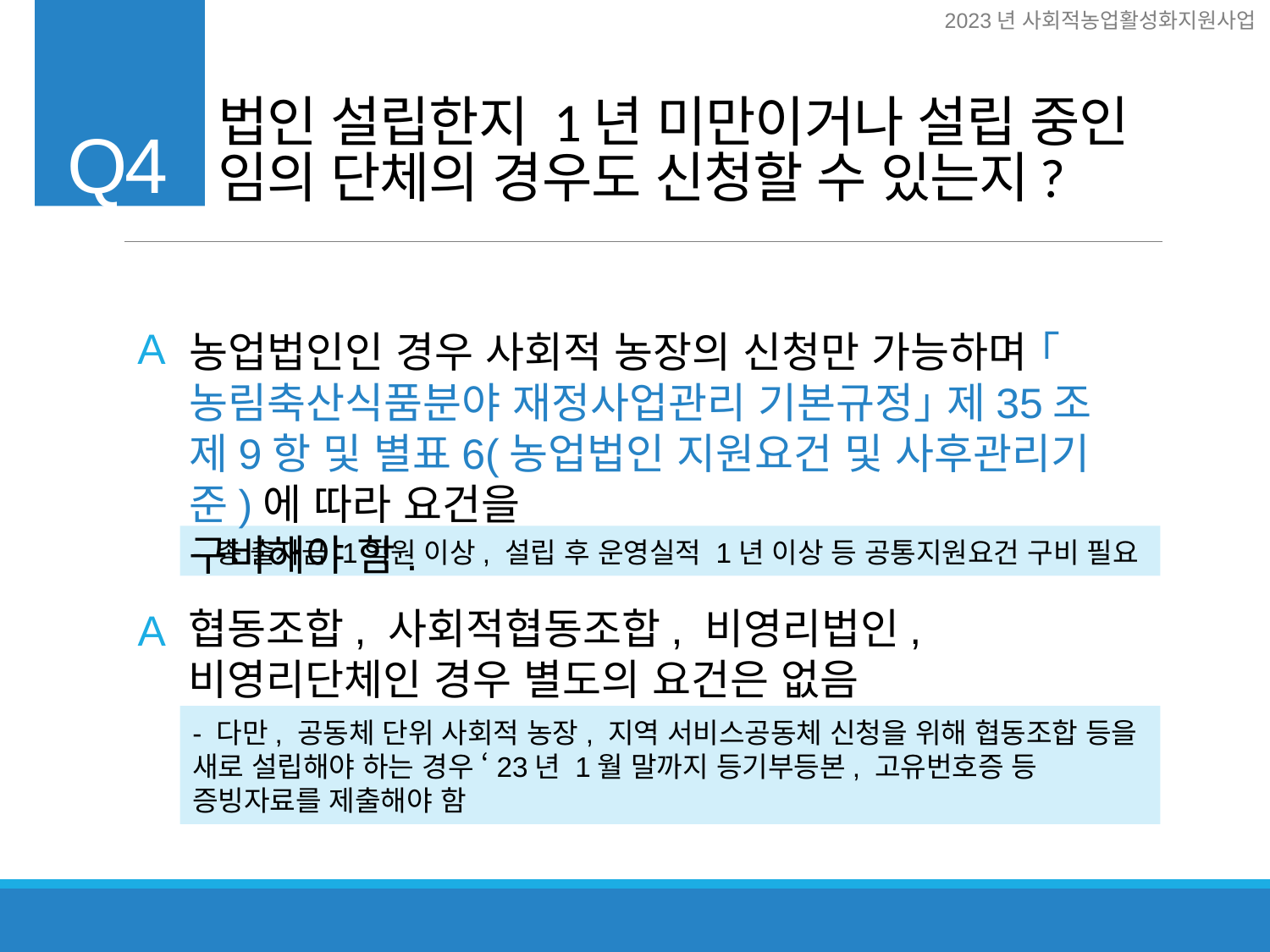

법인 설립한지 1년 미만이거나 설립 중인 임의 단체의 경우도 신청할 수 있는지?
Q4
A
농업법인인 경우 사회적 농장의 신청만 가능하며 ｢농림축산식품분야 재정사업관리 기본규정｣ 제35조 제9항 및 별표6(농업법인 지원요건 및 사후관리기준)에 따라 요건을
구비해야 함.

- 총 출자금 1억원 이상, 설립 후 운영실적 1년 이상 등 공통지원요건 구비 필요
협동조합, 사회적협동조합, 비영리법인, 비영리단체인 경우 별도의 요건은 없음
A

- 다만, 공동체 단위 사회적 농장, 지역 서비스공동체 신청을 위해 협동조합 등을 새로 설립해야 하는 경우 ‘23년 1월 말까지 등기부등본, 고유번호증 등 증빙자료를 제출해야 함